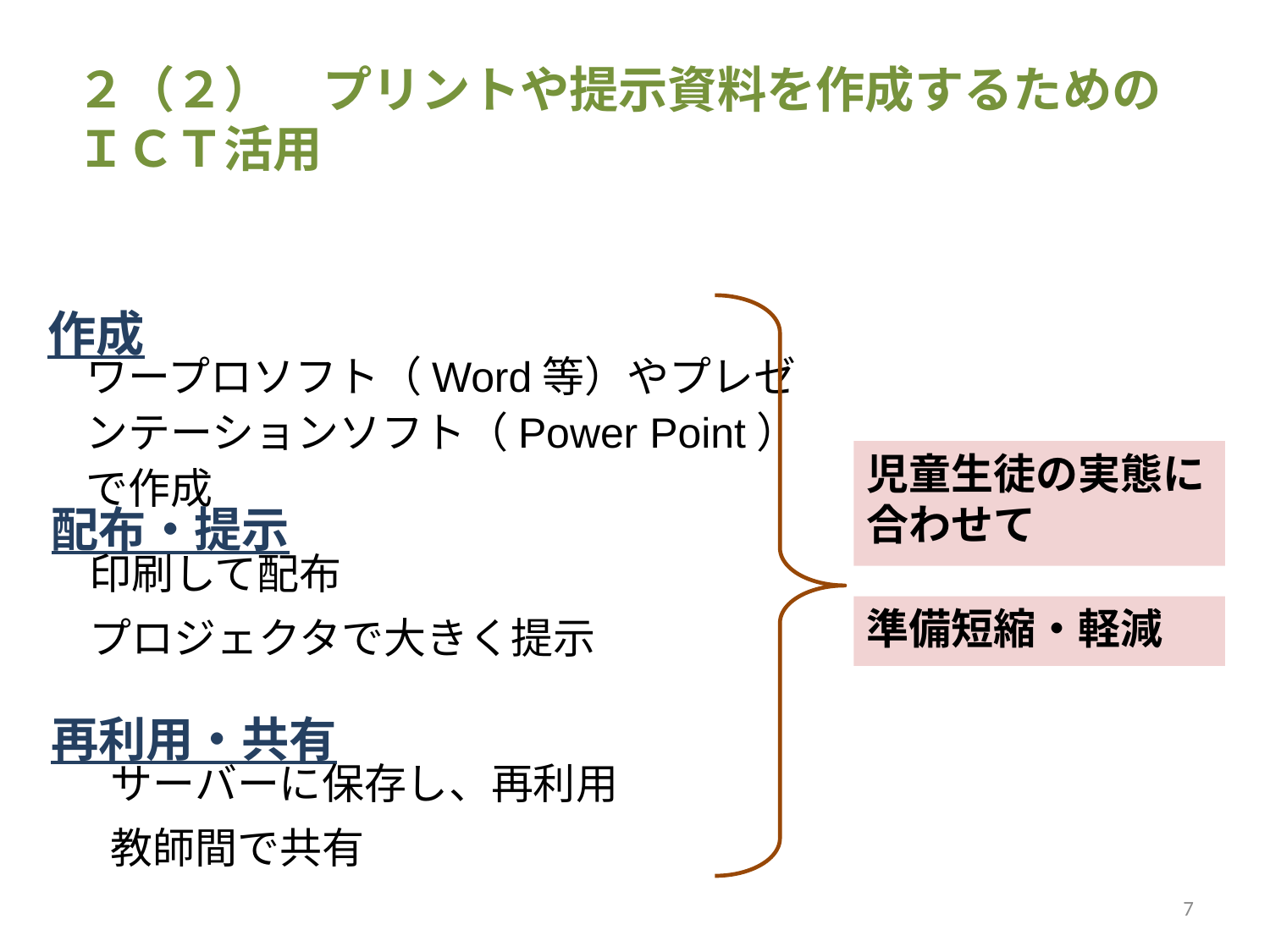

# ２（２）　プリントや提示資料を作成するためのＩＣＴ活用
作成

ワープロソフト（Word等）やプレゼンテーションソフト（Power Point）で作成
配布・提示
児童生徒の実態に合わせて
印刷して配布
プロジェクタで大きく提示
準備短縮・軽減
再利用・共有
サーバーに保存し、再利用
教師間で共有
7